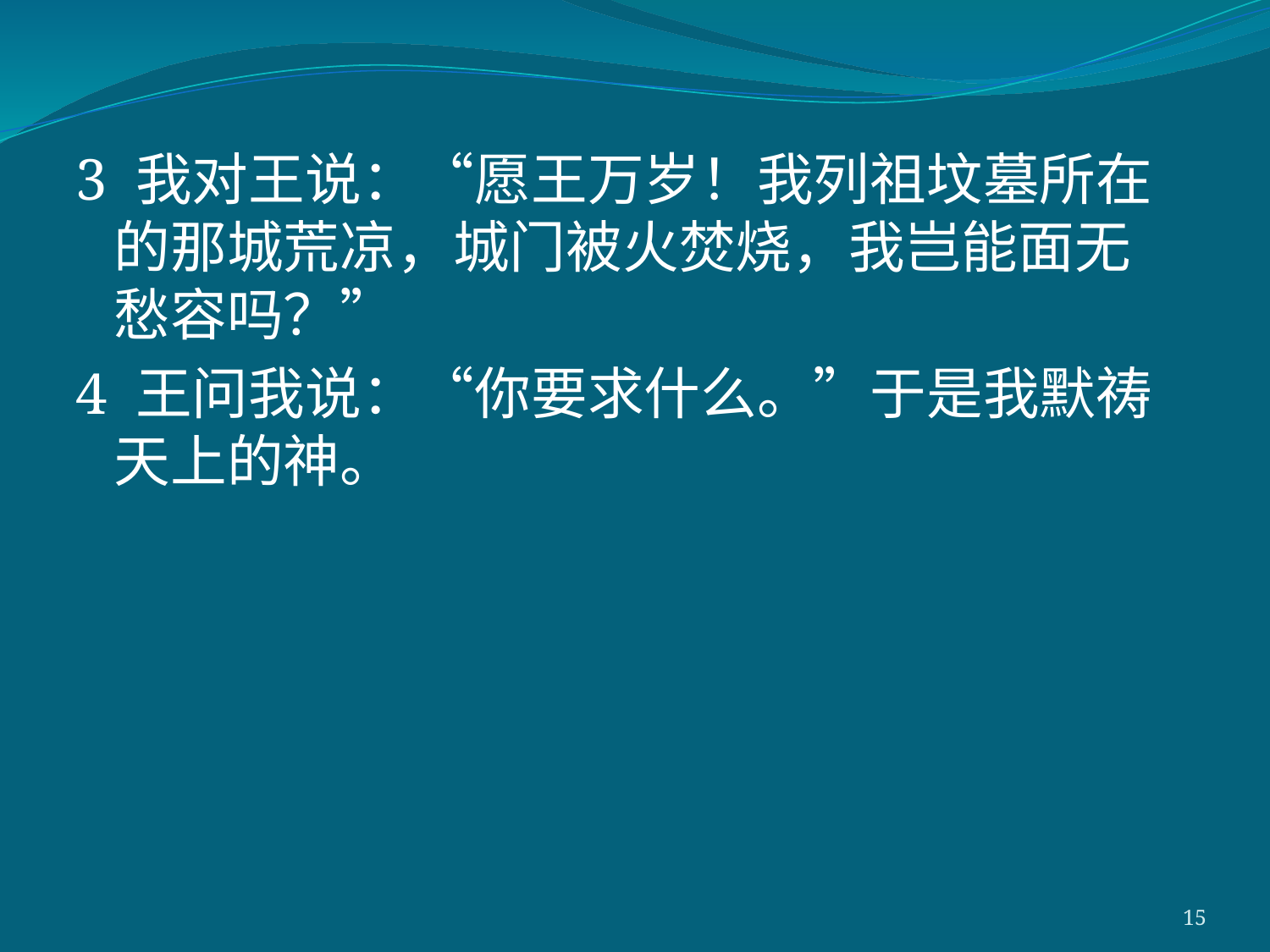

3 我对王说：“愿王万岁！我列祖坟墓所在的那城荒凉，城门被火焚烧，我岂能面无愁容吗？”
4 王问我说：“你要求什么。”于是我默祷天上的神。

15